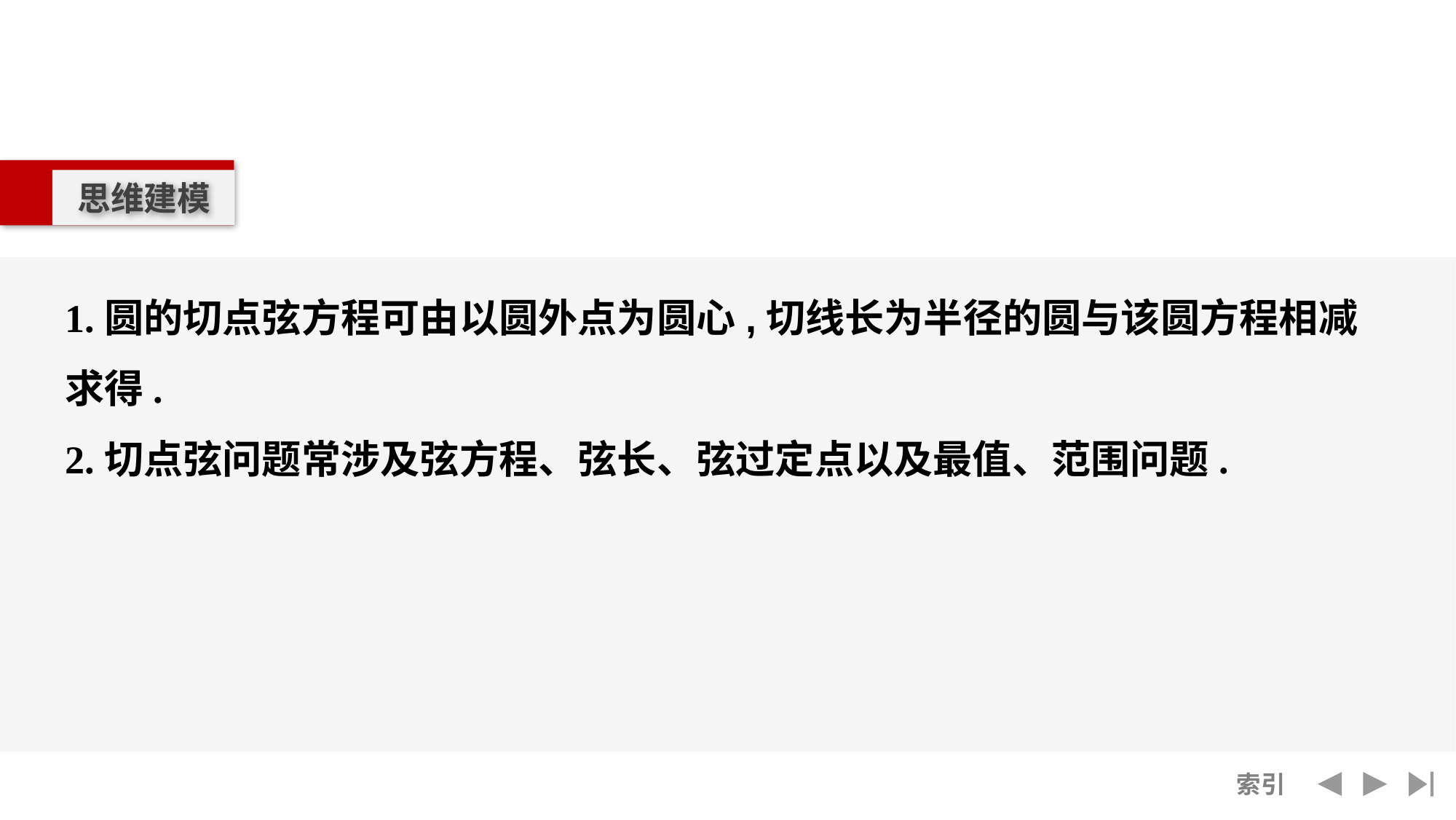

思维建模

1.圆的切点弦方程可由以圆外点为圆心,切线长为半径的圆与该圆方程相减求得.
2.切点弦问题常涉及弦方程、弦长、弦过定点以及最值、范围问题.